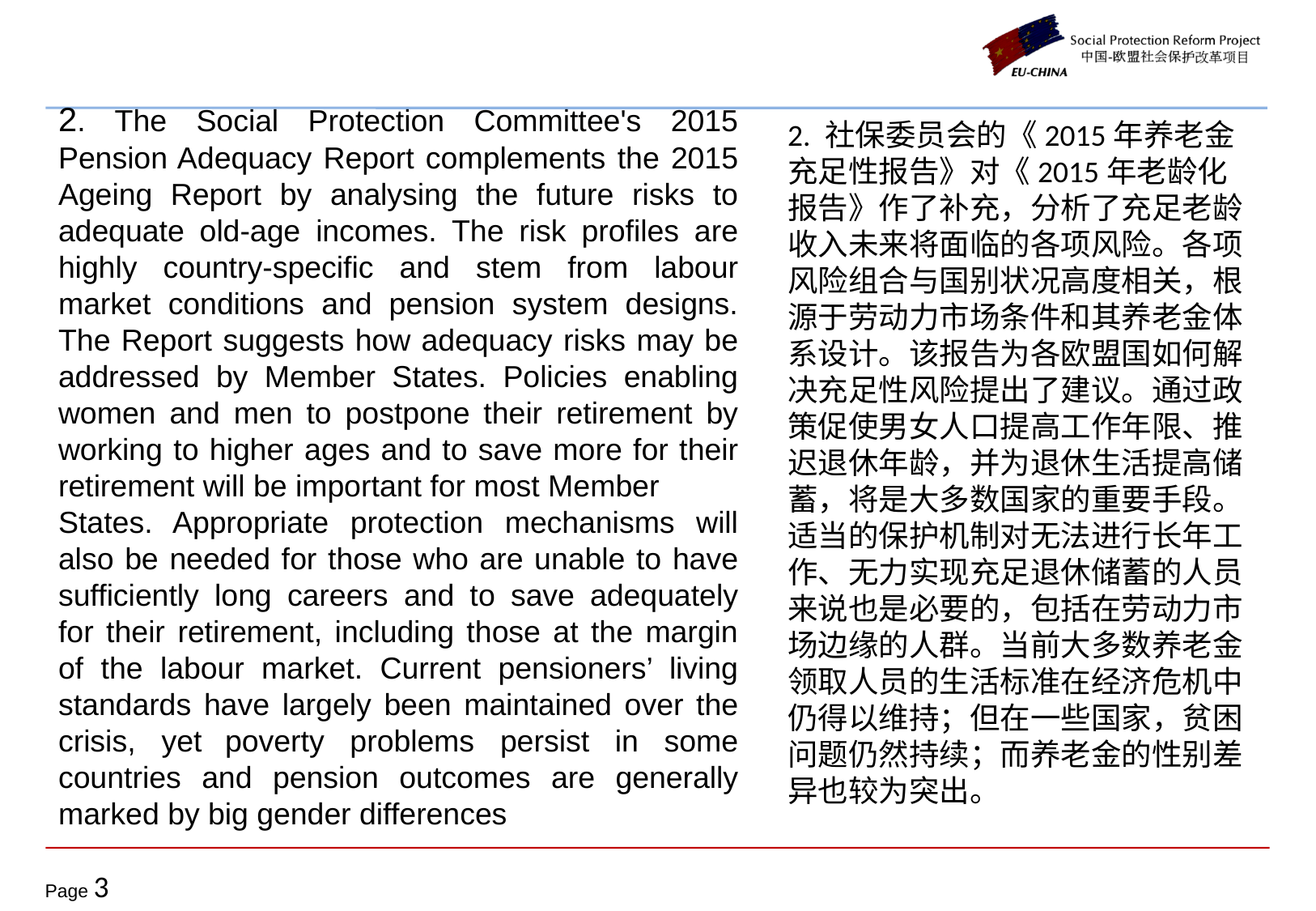

2. The Social Protection Committee's 2015 Pension Adequacy Report complements the 2015 Ageing Report by analysing the future risks to adequate old-age incomes. The risk profiles are highly country-specific and stem from labour market conditions and pension system designs. The Report suggests how adequacy risks may be addressed by Member States. Policies enabling women and men to postpone their retirement by working to higher ages and to save more for their retirement will be important for most Member
States. Appropriate protection mechanisms will also be needed for those who are unable to have sufficiently long careers and to save adequately for their retirement, including those at the margin of the labour market. Current pensioners’ living standards have largely been maintained over the crisis, yet poverty problems persist in some countries and pension outcomes are generally marked by big gender differences
2. 社保委员会的《2015年养老金充足性报告》对《2015年老龄化报告》作了补充，分析了充足老龄收入未来将面临的各项风险。各项风险组合与国别状况高度相关，根源于劳动力市场条件和其养老金体系设计。该报告为各欧盟国如何解决充足性风险提出了建议。通过政策促使男女人口提高工作年限、推迟退休年龄，并为退休生活提高储蓄，将是大多数国家的重要手段。适当的保护机制对无法进行长年工作、无力实现充足退休储蓄的人员来说也是必要的，包括在劳动力市场边缘的人群。当前大多数养老金领取人员的生活标准在经济危机中仍得以维持；但在一些国家，贫困问题仍然持续；而养老金的性别差异也较为突出。